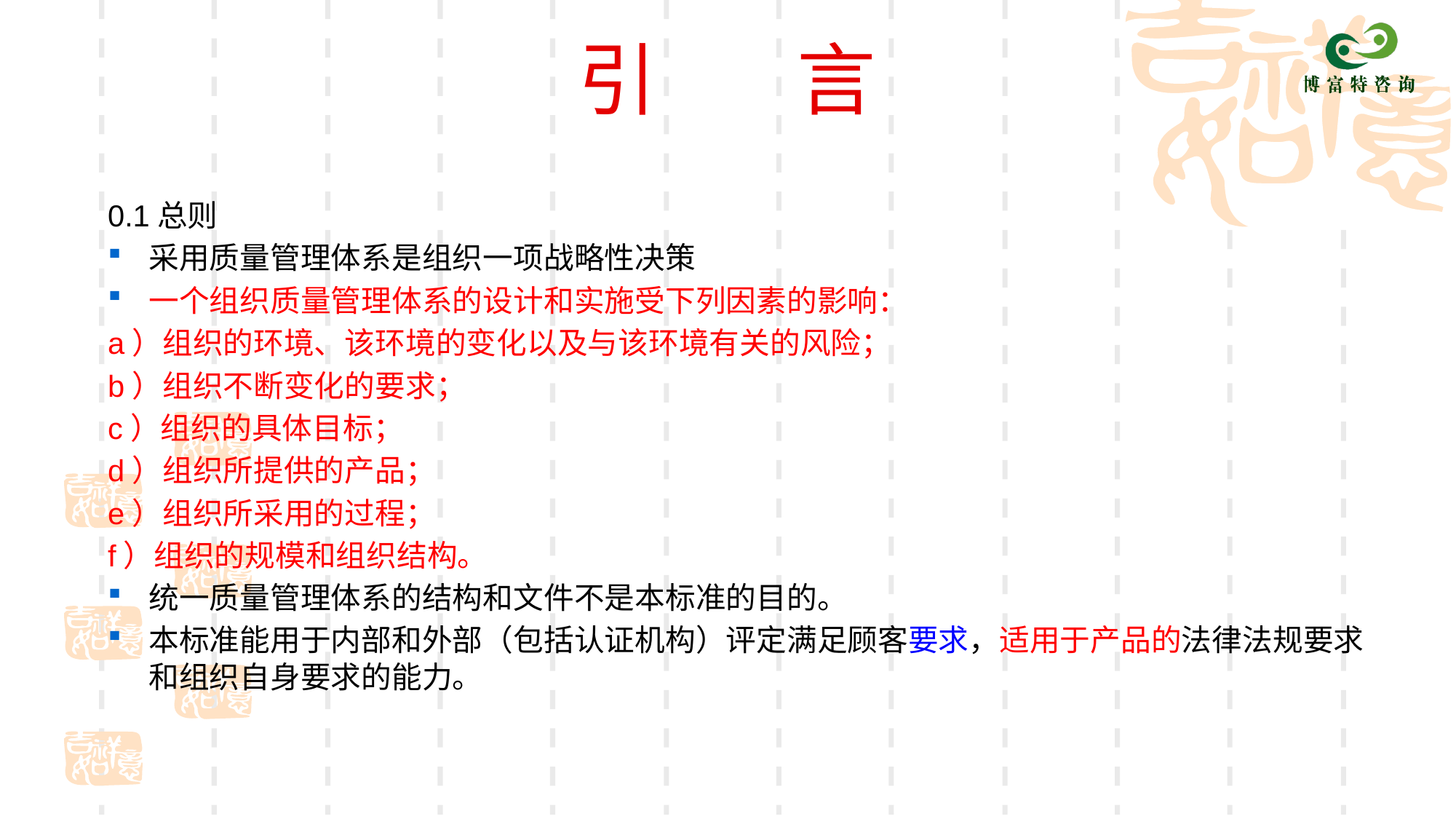

# 引        言
0.1总则
采用质量管理体系是组织一项战略性决策
一个组织质量管理体系的设计和实施受下列因素的影响：
a）组织的环境、该环境的变化以及与该环境有关的风险；
b）组织不断变化的要求；
c）组织的具体目标；
d）组织所提供的产品；
e）组织所采用的过程；
f）组织的规模和组织结构。
统一质量管理体系的结构和文件不是本标准的目的。
本标准能用于内部和外部（包括认证机构）评定满足顾客要求，适用于产品的法律法规要求和组织自身要求的能力。